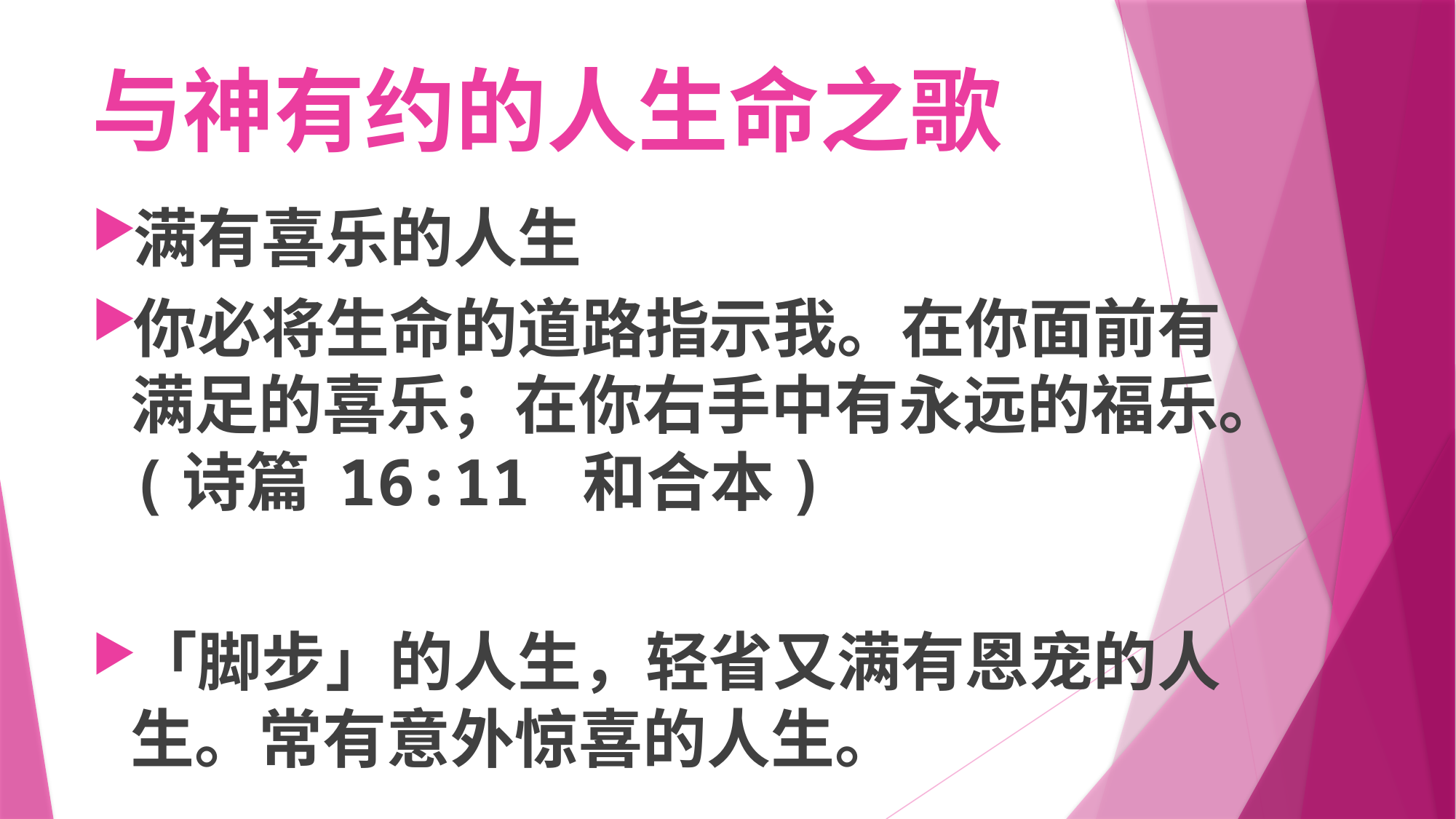

# 与神有约的人生命之歌
满有喜乐的人生
你必将生命的道路指示我。在你面前有满足的喜乐；在你右手中有永远的福乐。(诗篇 16:11 和合本)

「脚步」的人生，轻省又满有恩宠的人生。常有意外惊喜的人生。